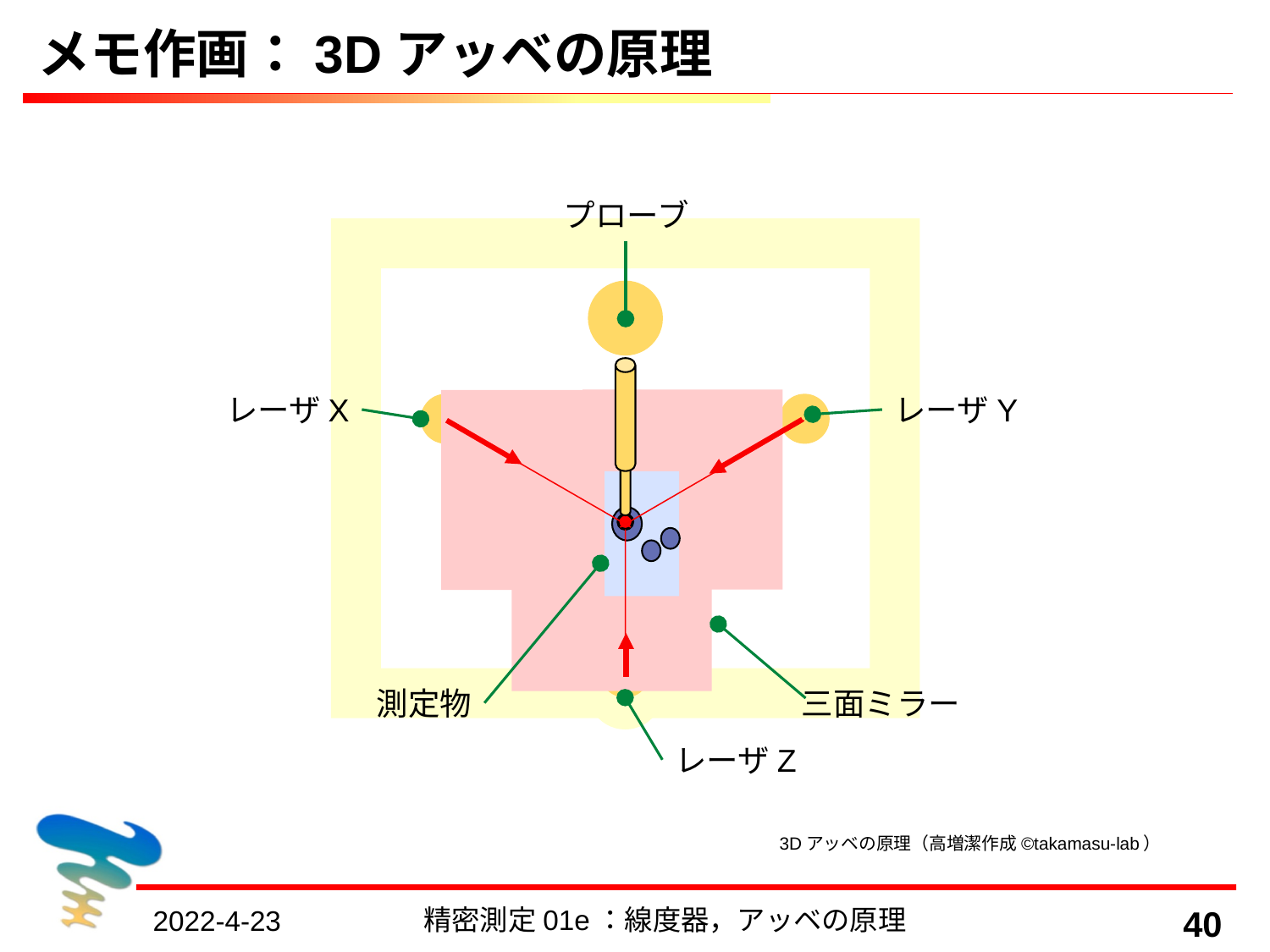

# メモ作画：3Dアッベの原理
プローブ

レーザX
レーザY

測定物
三面ミラー
レーザZ
3Dアッベの原理（高増潔作成©takamasu-lab）
精密測定01e：線度器，アッベの原理
40
2022-4-23